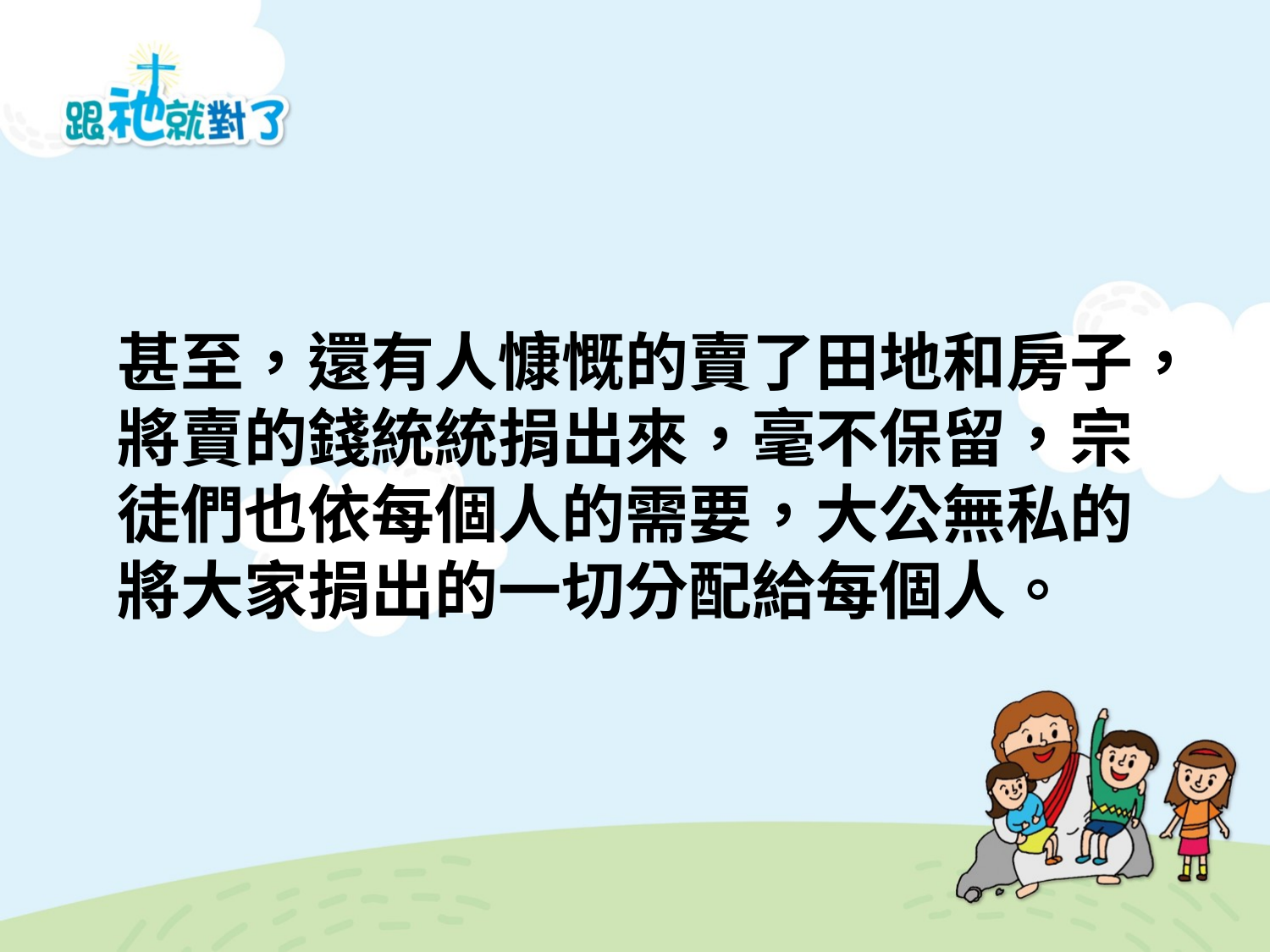

甚至，還有人慷慨的賣了田地和房子，將賣的錢統統捐出來，毫不保留，宗徒們也依每個人的需要，大公無私的將大家捐出的一切分配給每個人。